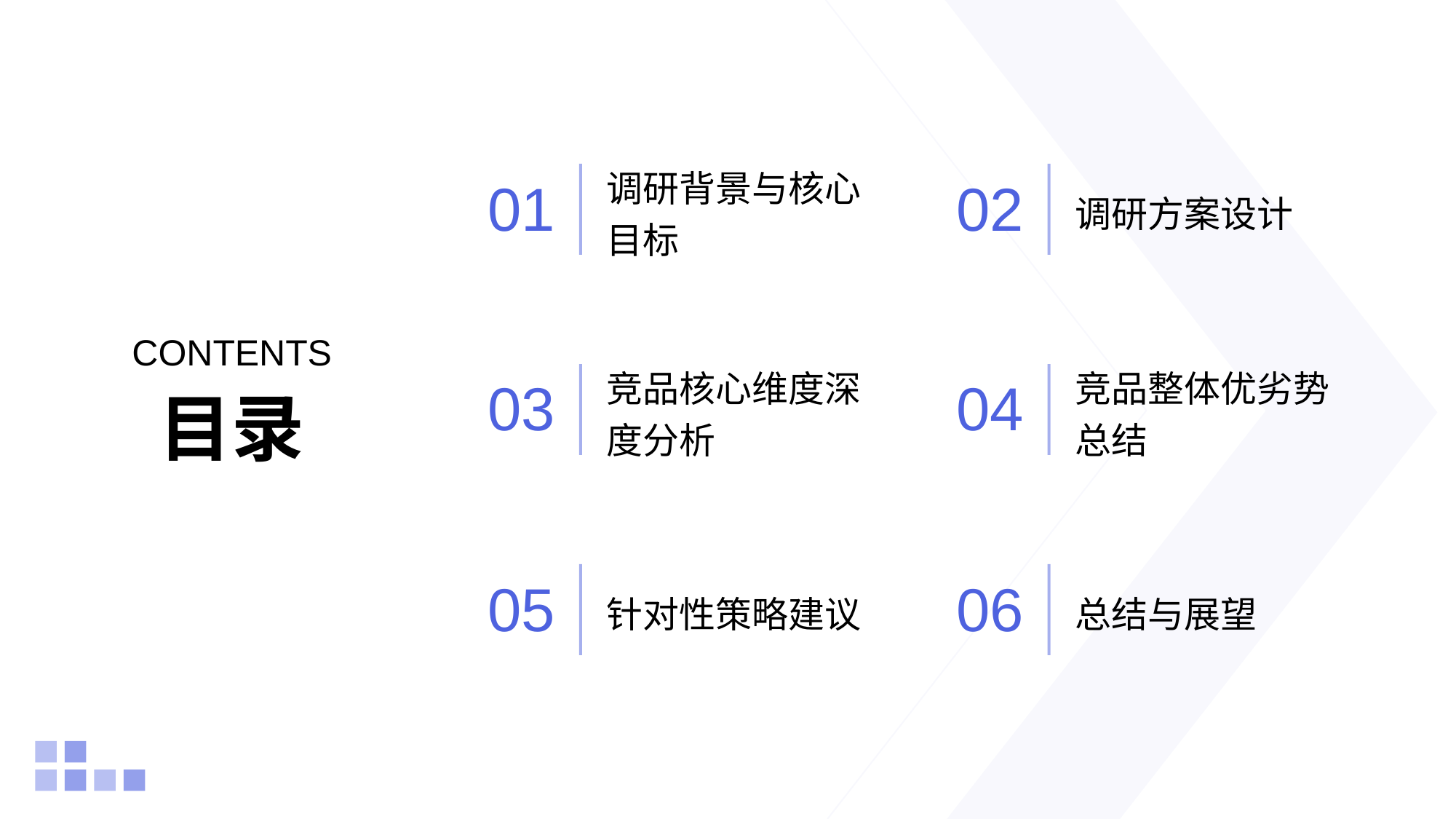

调研背景与核心目标
调研方案设计

01
02
CONTENTS
竞品核心维度深度分析
竞品整体优劣势总结

03
04
目录
针对性策略建议
总结与展望

05
06